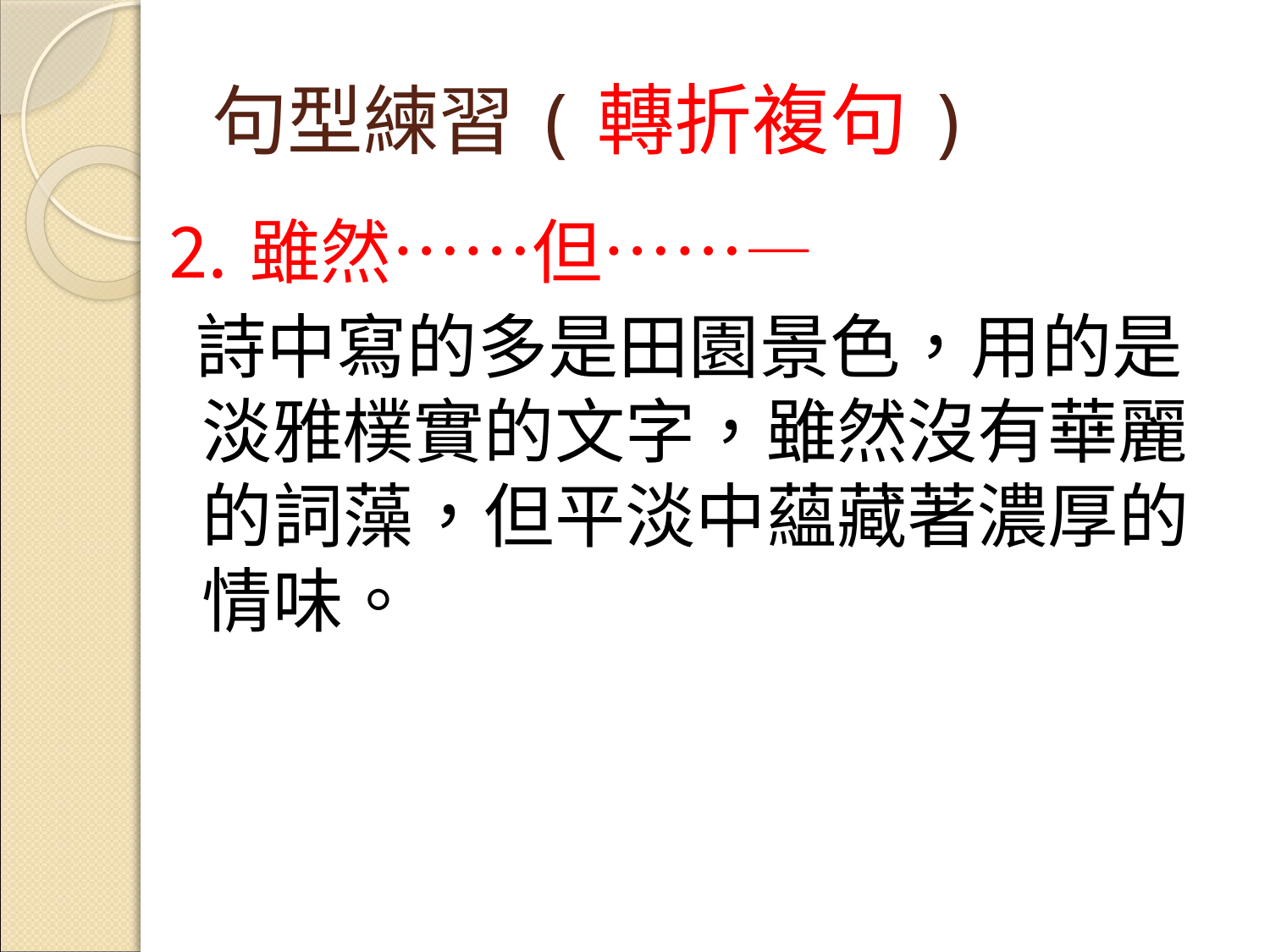

句型練習(轉折複句)
⒉雖然……但……—
 詩中寫的多是田園景色，用的是淡雅樸實的文字，雖然沒有華麗的詞藻，但平淡中蘊藏著濃厚的情味。